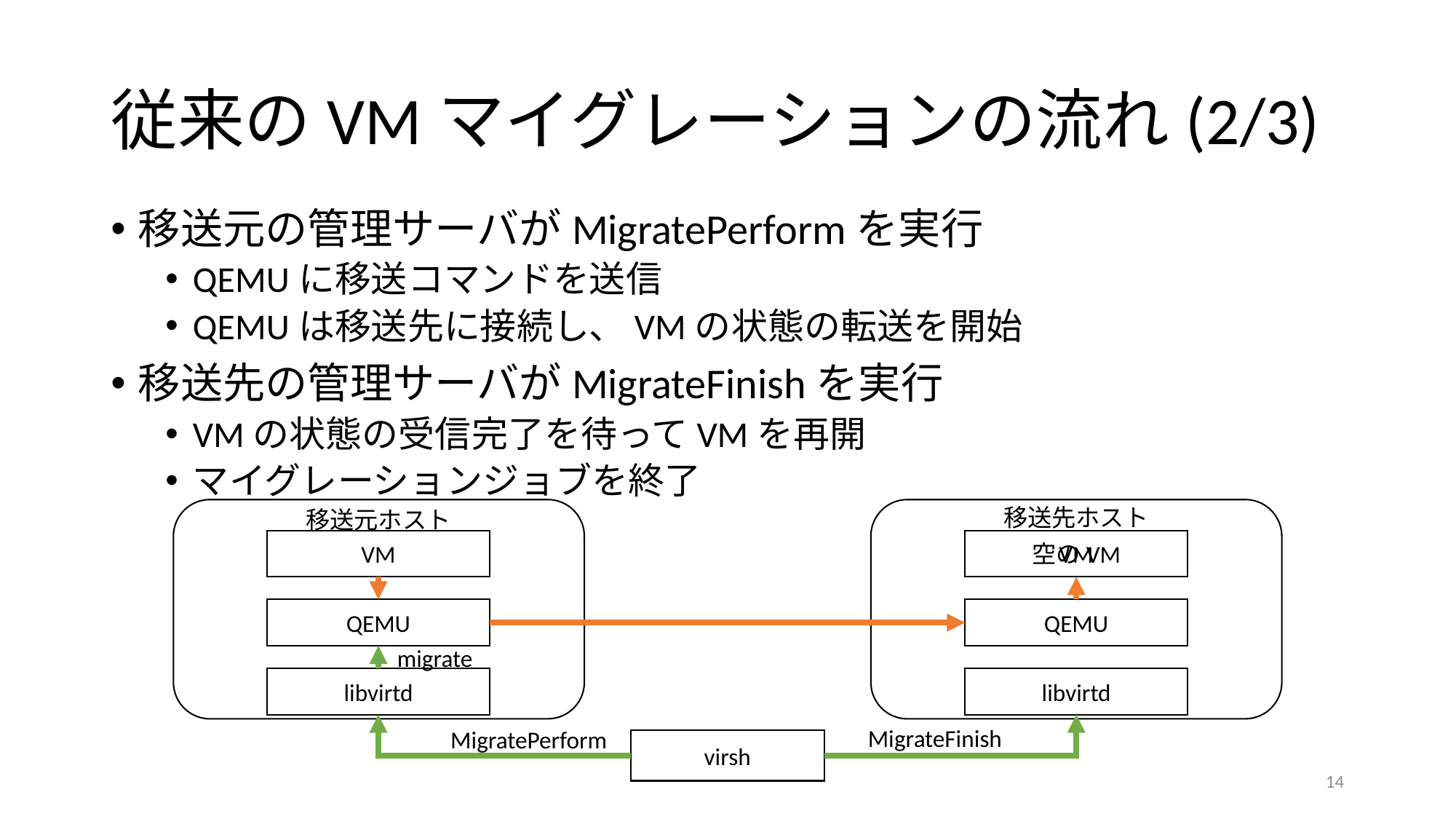

# 従来のVMマイグレーションの流れ(2/3)
移送元の管理サーバがMigratePerformを実行
QEMUに移送コマンドを送信
QEMUは移送先に接続し、VMの状態の転送を開始
移送先の管理サーバがMigrateFinishを実行
VMの状態の受信完了を待ってVMを再開
マイグレーションジョブを終了
移送先ホスト

移送元ホスト

VM
空のVM
VM
QEMU
QEMU
migrate
libvirtd
libvirtd
MigrateFinish
MigratePerform
virsh
14